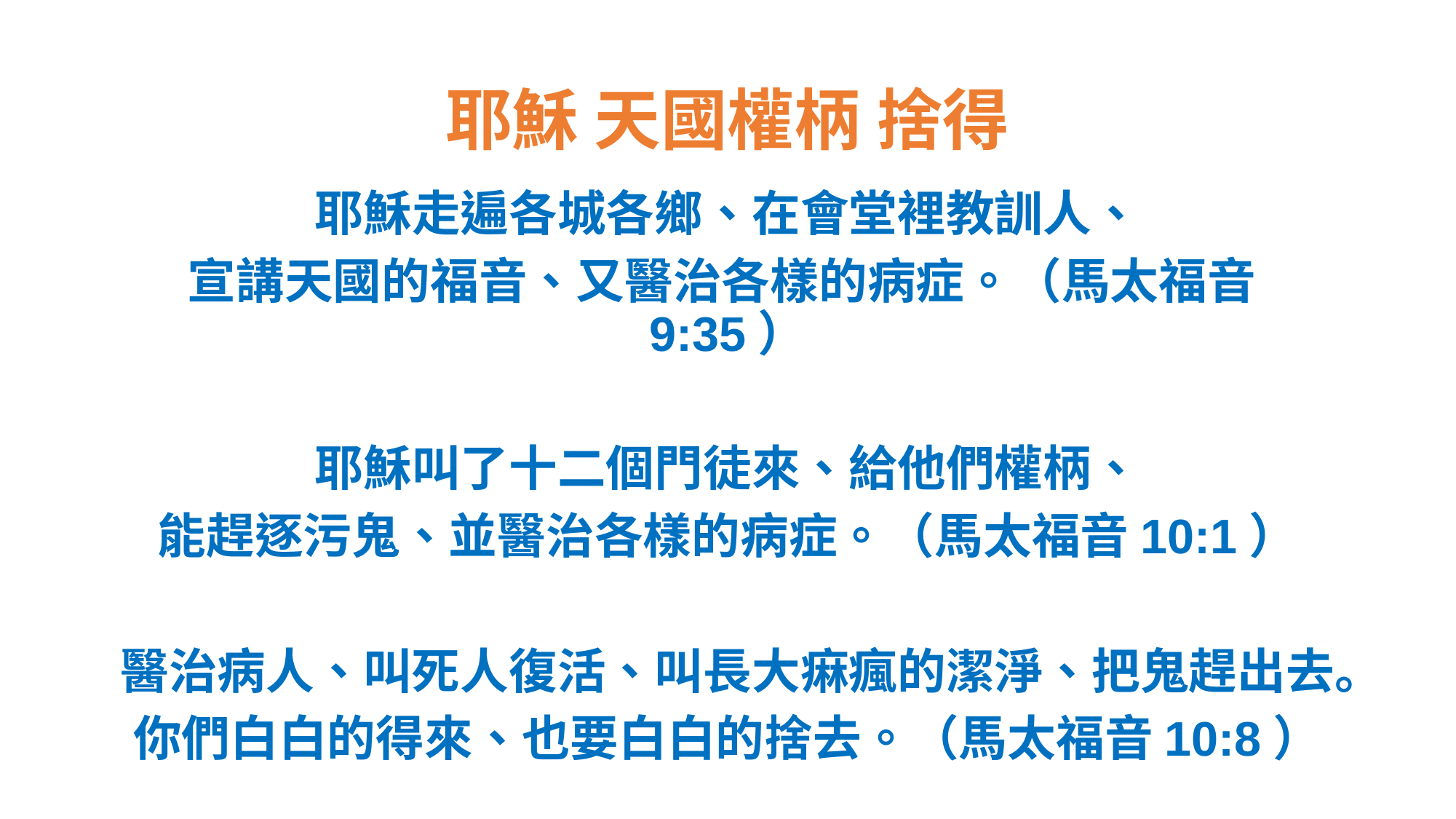

# 耶穌 天國權柄 捨得
耶穌走遍各城各鄉、在會堂裡教訓人、
宣講天國的福音、又醫治各樣的病症。（馬太福音9:35）

耶穌叫了十二個門徒來、給他們權柄、
能趕逐污鬼、並醫治各樣的病症。（馬太福音10:1）

醫治病人、叫死人復活、叫長大痳瘋的潔淨、把鬼趕出去。
你們白白的得來、也要白白的捨去。（馬太福音10:8）

| 馬太福音 (Matthew) 9:35 |  | 耶穌走遍各城各鄉、在會堂裡教訓人、宣講天國的福音、又醫治各樣的病症。 |
| --- | --- | --- |
| 馬太福音 (Matthew) 10:1 | 和合本 | 耶穌叫了十二個門徒來、給他們權柄、能趕逐污鬼、並醫治各樣的病症。 |
| 馬太福音 (Matthew) 10:8 | 和合本 | 醫治病人、叫死人復活、叫長大痳瘋的潔淨、把鬼趕出去．你們白白的得來、也要白白的捨去。 |